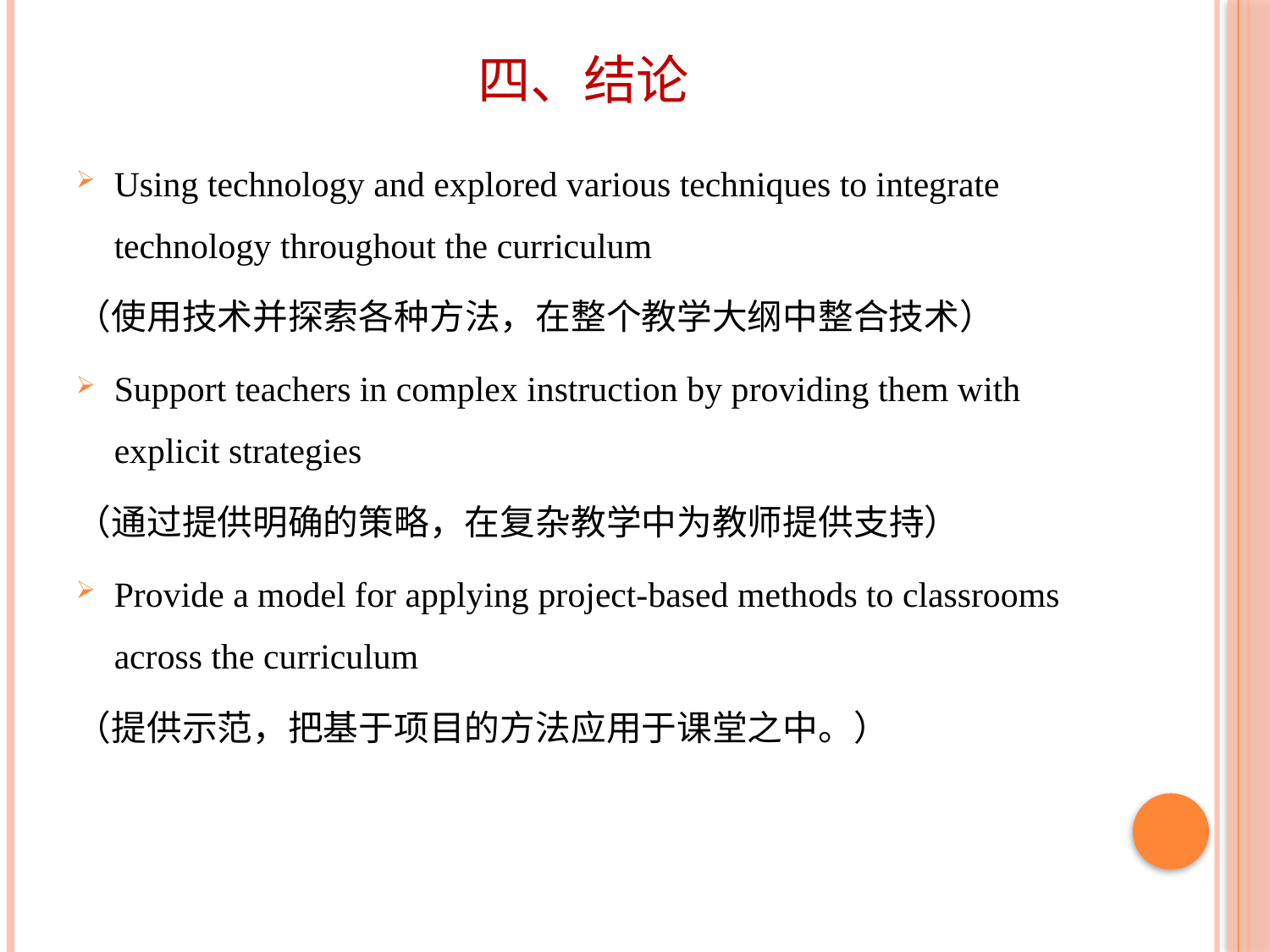

# 四、结论
Using technology and explored various techniques to integrate technology throughout the curriculum
（使用技术并探索各种方法，在整个教学大纲中整合技术）
Support teachers in complex instruction by providing them with explicit strategies
（通过提供明确的策略，在复杂教学中为教师提供支持）
Provide a model for applying project-based methods to classrooms across the curriculum
（提供示范，把基于项目的方法应用于课堂之中。）